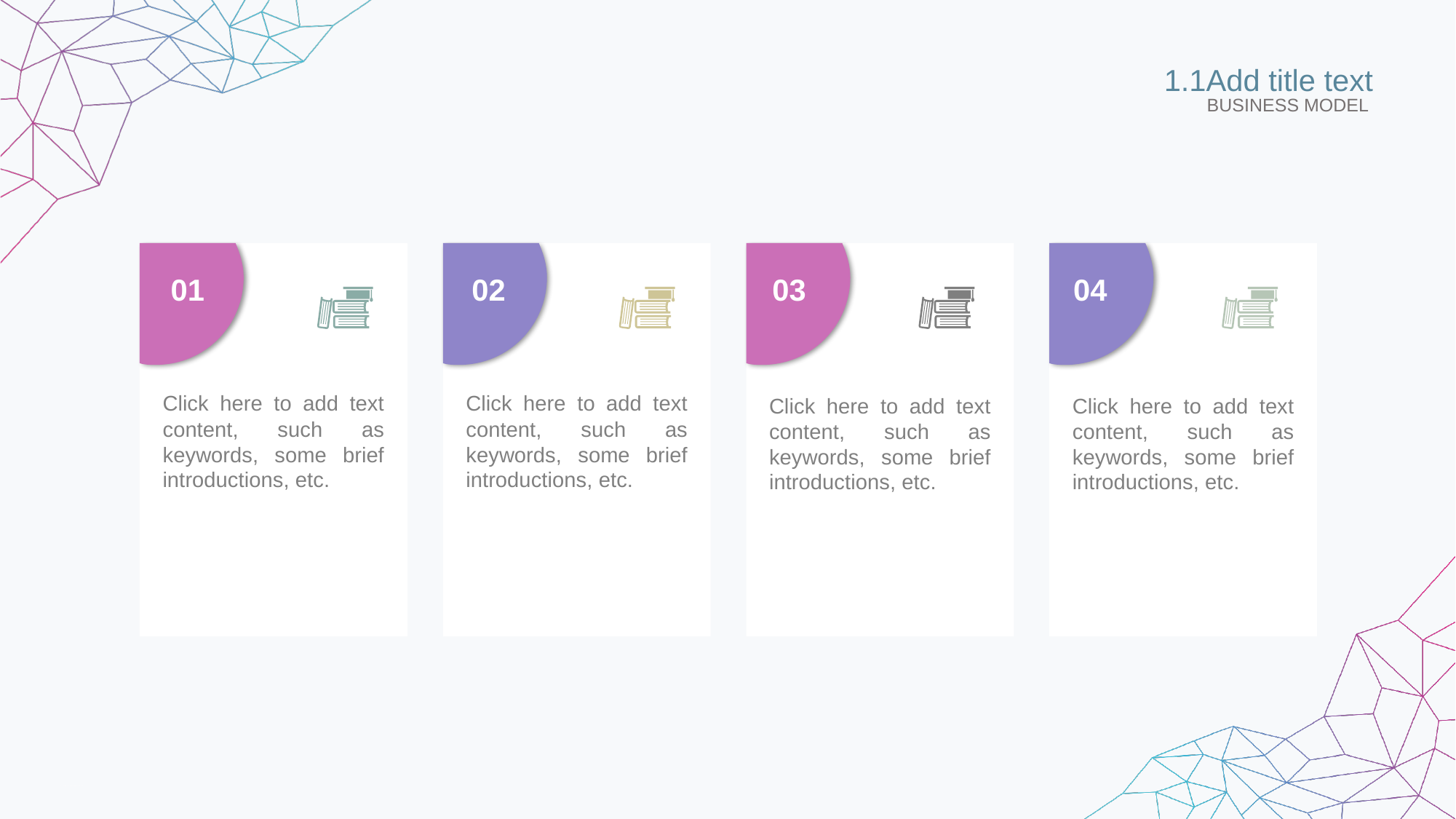

1.1Add title text
BUSINESS MODEL

01

Click here to add text content, such as keywords, some brief introductions, etc.

02

Click here to add text content, such as keywords, some brief introductions, etc.

03

Click here to add text content, such as keywords, some brief introductions, etc.

04

Click here to add text content, such as keywords, some brief introductions, etc.
PPT下载 http://www.1ppt.com/xiazai/